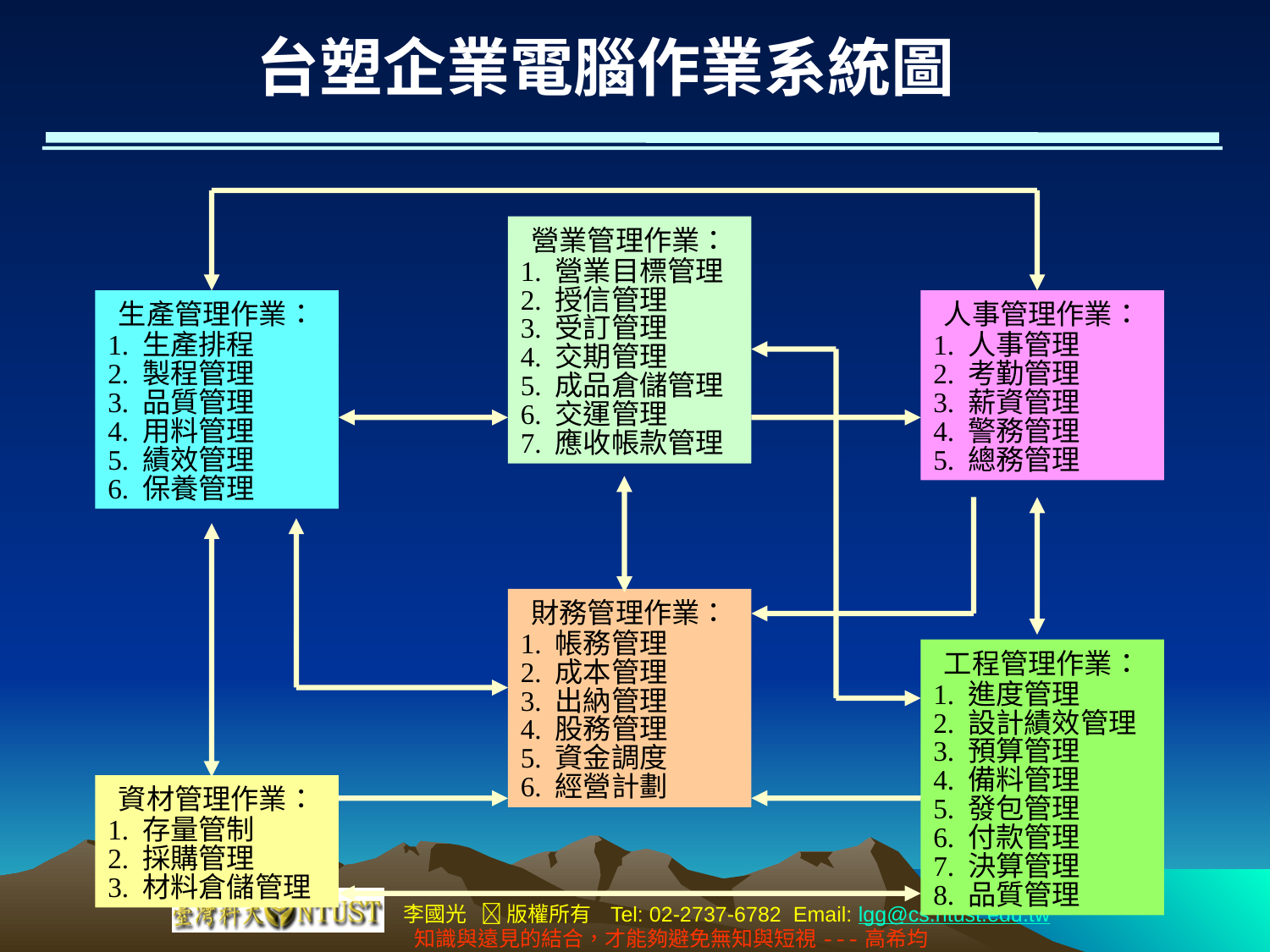

台塑企業電腦作業系統圖

營業管理作業：
1. 營業目標管理
2. 授信管理
3. 受訂管理
4. 交期管理
5. 成品倉儲管理
6. 交運管理
7. 應收帳款管理
生產管理作業：
1. 生產排程
2. 製程管理
3. 品質管理
4. 用料管理
5. 績效管理
6. 保養管理
人事管理作業：
1. 人事管理
2. 考勤管理
3. 薪資管理
4. 警務管理
5. 總務管理

財務管理作業：
1. 帳務管理
2. 成本管理
3. 出納管理
4. 股務管理
5. 資金調度
6. 經營計劃

工程管理作業：
1. 進度管理
2. 設計績效管理
3. 預算管理
4. 備料管理
5. 發包管理
6. 付款管理
7. 決算管理
8. 品質管理

資材管理作業：
1. 存量管制
2. 採購管理
3. 材料倉儲管理